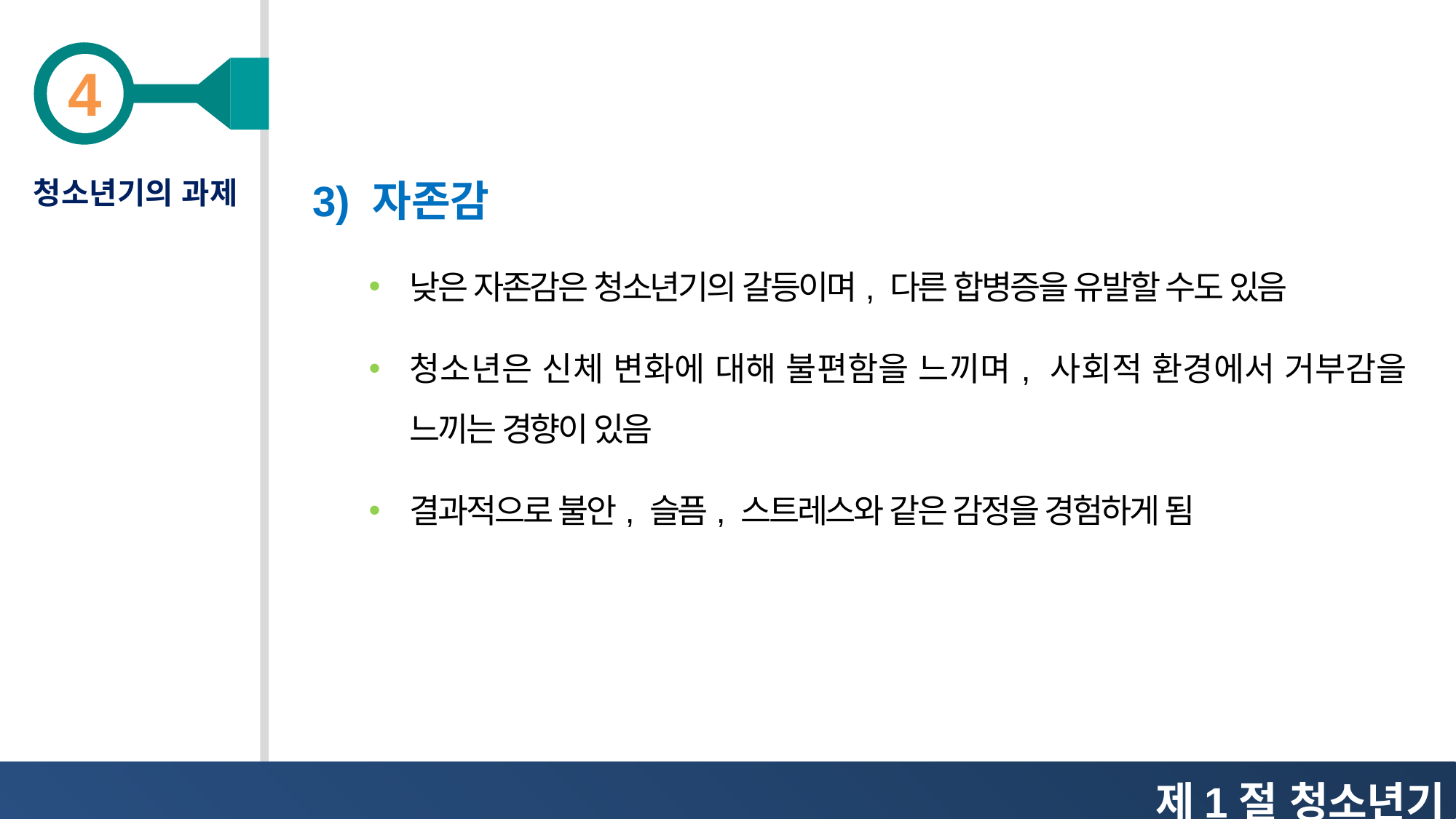

청소년기의 과제
3) 자존감
낮은 자존감은 청소년기의 갈등이며, 다른 합병증을 유발할 수도 있음

청소년은 신체 변화에 대해 불편함을 느끼며, 사회적 환경에서 거부감을 느끼는 경향이 있음

결과적으로 불안, 슬픔, 스트레스와 같은 감정을 경험하게 됨
제1절 청소년기